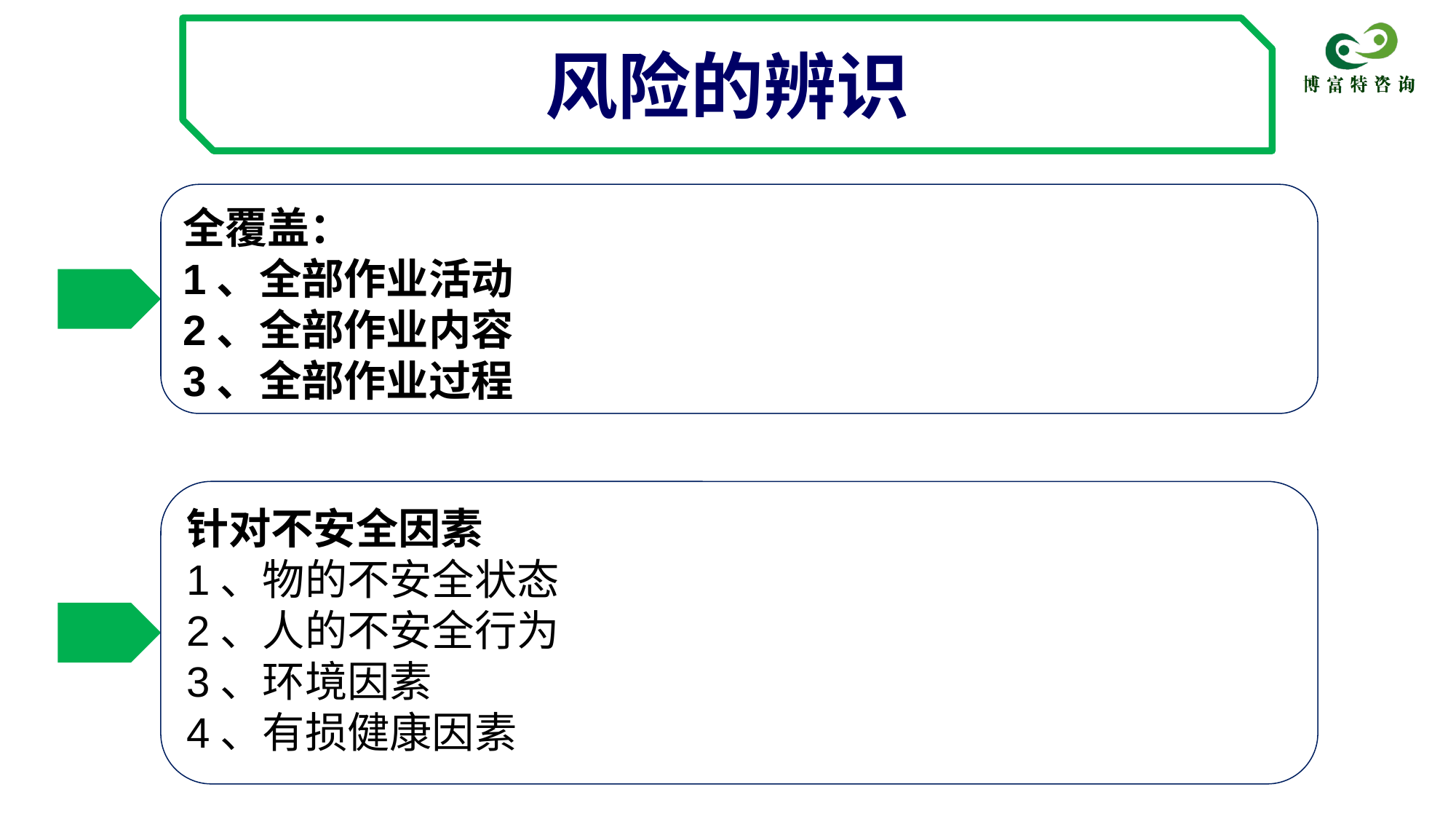

风险的辨识
全覆盖：
1、全部作业活动
2、全部作业内容
3、全部作业过程

针对不安全因素
1、物的不安全状态
2、人的不安全行为
3、环境因素
4、有损健康因素